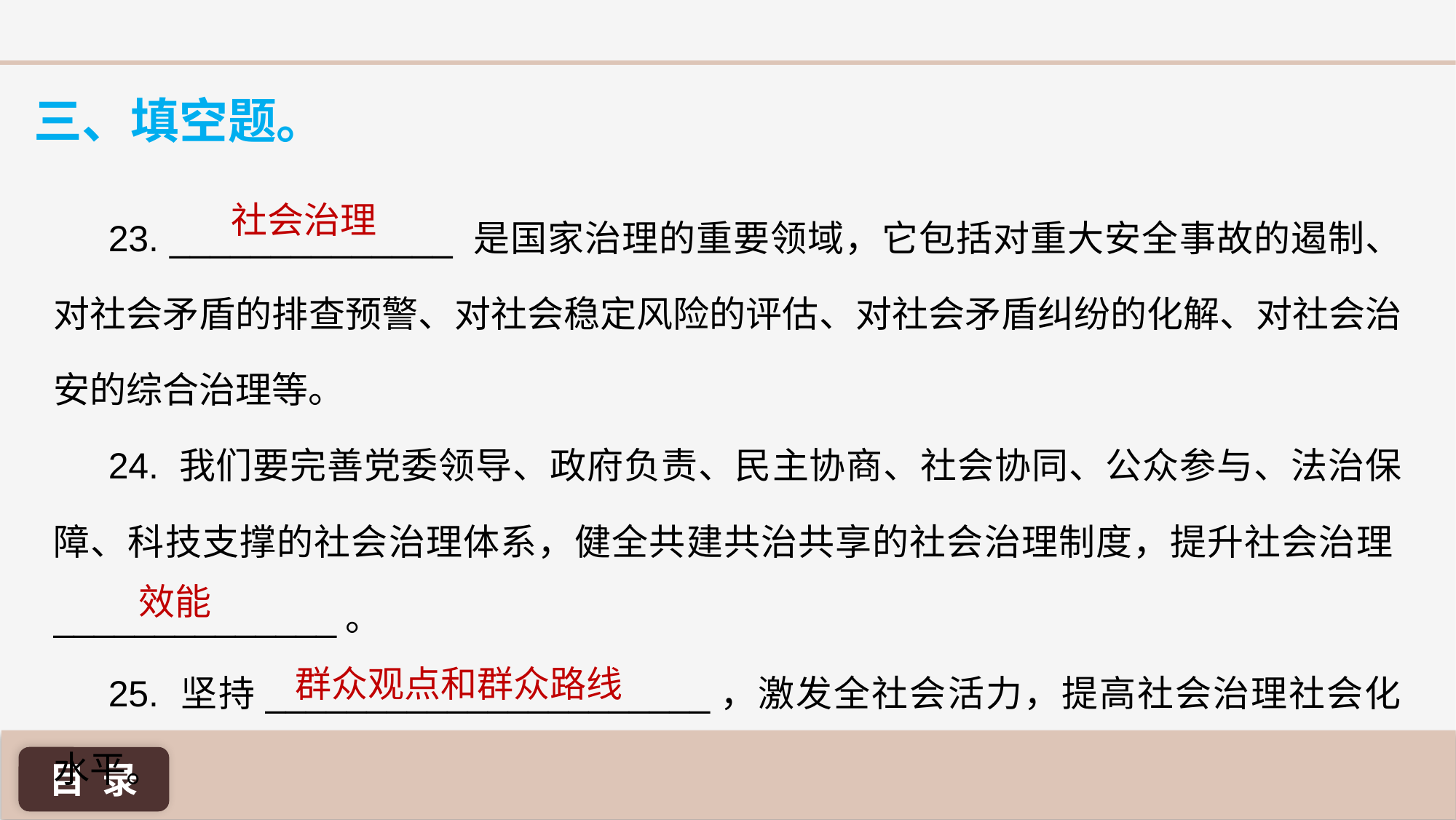

三、填空题。
社会治理
23. ______________ 是国家治理的重要领域，它包括对重大安全事故的遏制、对社会矛盾的排查预警、对社会稳定风险的评估、对社会矛盾纠纷的化解、对社会治安的综合治理等。
24. 我们要完善党委领导、政府负责、民主协商、社会协同、公众参与、法治保障、科技支撑的社会治理体系，健全共建共治共享的社会治理制度，提升社会治理______________。
25. 坚持______________________，激发全社会活力，提高社会治理社会化水平。
效能
群众观点和群众路线